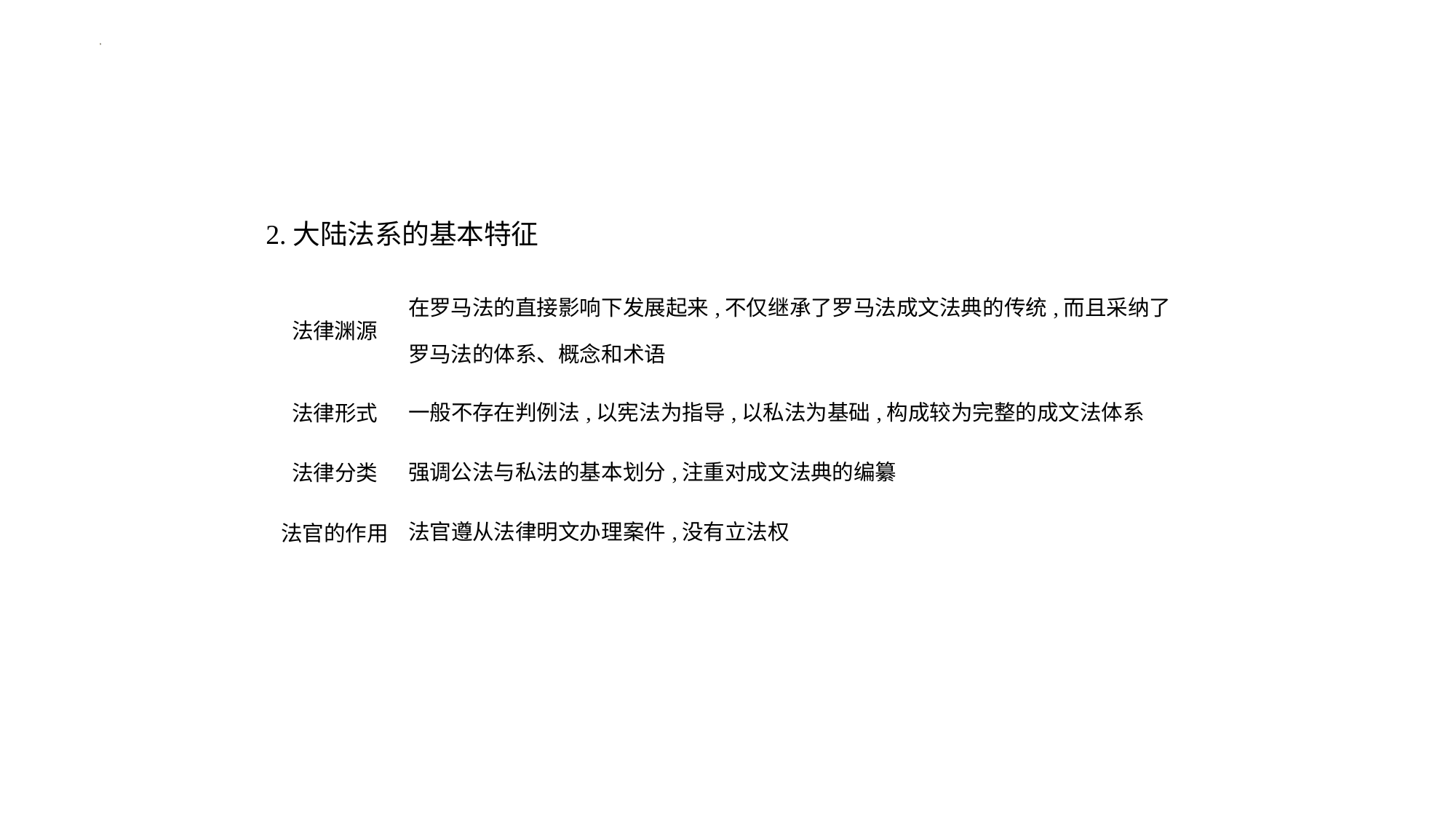

2.大陆法系的基本特征
| 法律渊源 | 在罗马法的直接影响下发展起来,不仅继承了罗马法成文法典的传统,而且采纳了罗马法的体系、概念和术语 |
| --- | --- |
| 法律形式 | 一般不存在判例法,以宪法为指导,以私法为基础,构成较为完整的成文法体系 |
| 法律分类 | 强调公法与私法的基本划分,注重对成文法典的编纂 |
| 法官的作用 | 法官遵从法律明文办理案件,没有立法权 |